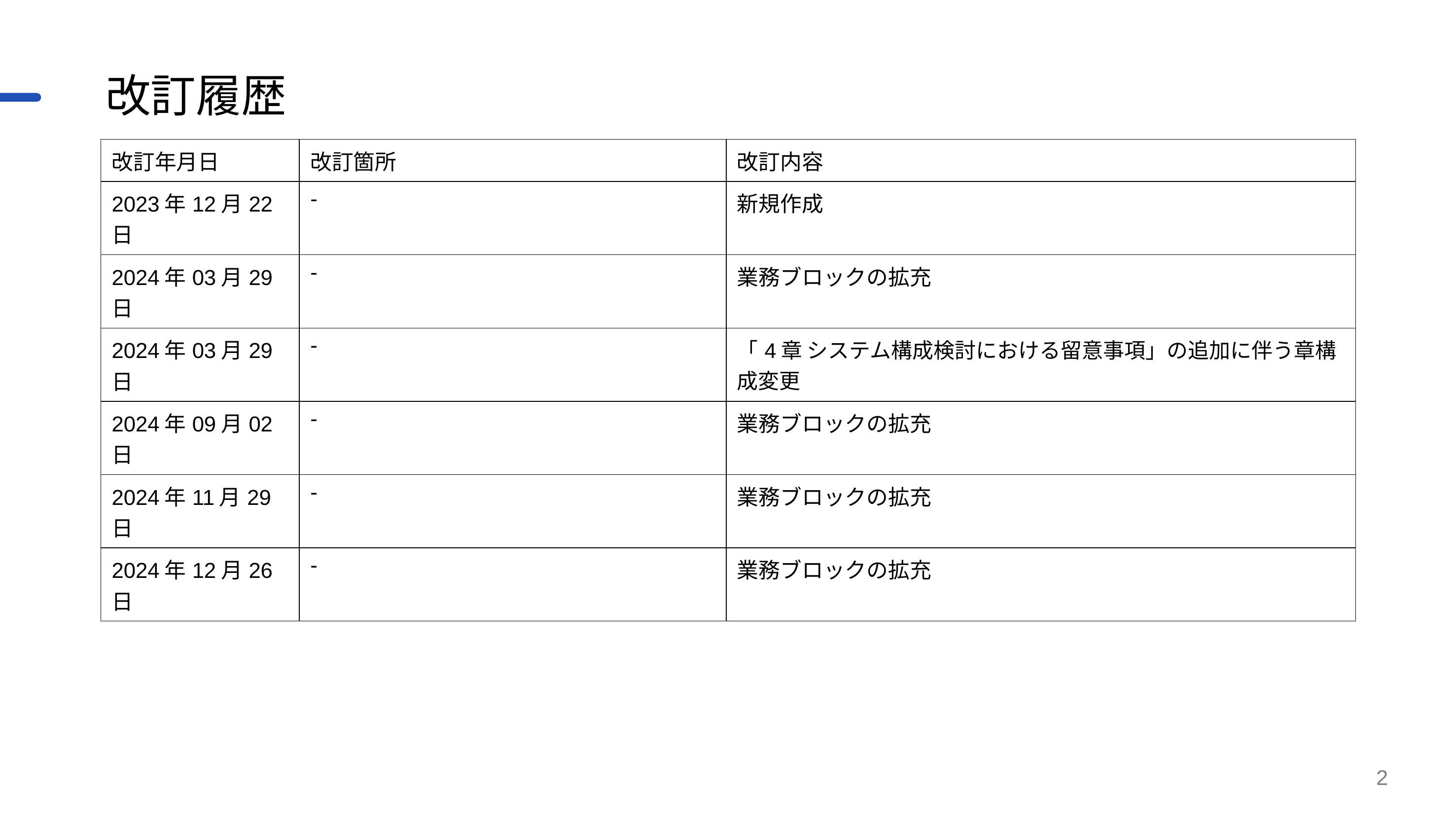

# 改訂履歴
| 改訂年月日 | 改訂箇所 | 改訂内容 |
| --- | --- | --- |
| 2023年12月22日 | - | 新規作成 |
| 2024年03月29日 | - | 業務ブロックの拡充 |
| 2024年03月29日 | - | 「4章 システム構成検討における留意事項」の追加に伴う章構成変更 |
| 2024年09月02日 | - | 業務ブロックの拡充 |
| 2024年11月29日 | - | 業務ブロックの拡充 |
| 2024年12月26日 | - | 業務ブロックの拡充 |
2